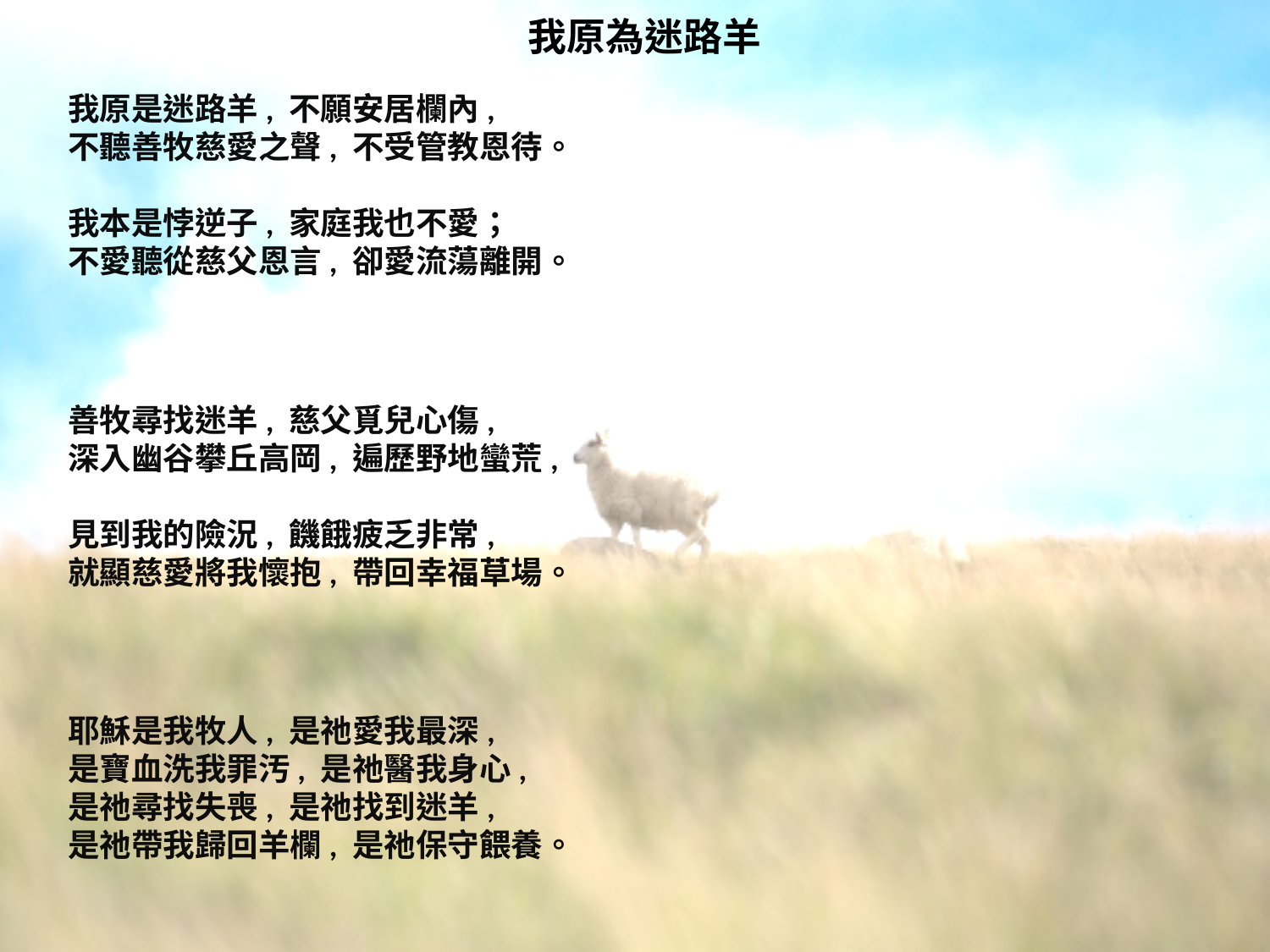

# 我原為迷路羊
我原是迷路羊, 不願安居欄內,
不聽善牧慈愛之聲, 不受管教恩待。
我本是悖逆子, 家庭我也不愛；
不愛聽從慈父恩言, 卻愛流蕩離開。
善牧尋找迷羊, 慈父覓兒心傷,
深入幽谷攀丘高岡, 遍歷野地蠻荒,
見到我的險況, 饑餓疲乏非常,
就顯慈愛將我懷抱, 帶回幸福草場。
耶穌是我牧人, 是祂愛我最深,
是寶血洗我罪汚, 是祂醫我身心,
是祂尋找失喪, 是祂找到迷羊,
是祂帶我歸回羊欄, 是祂保守餵養。
我不再是迷羊, 喜歡安居欄內,
我今愛聽善牧慈聲, 願受管教恩待。
不再是悖逆子, 不再流蕩離開,
我今羨慕天父恩言, 父家我最喜愛。